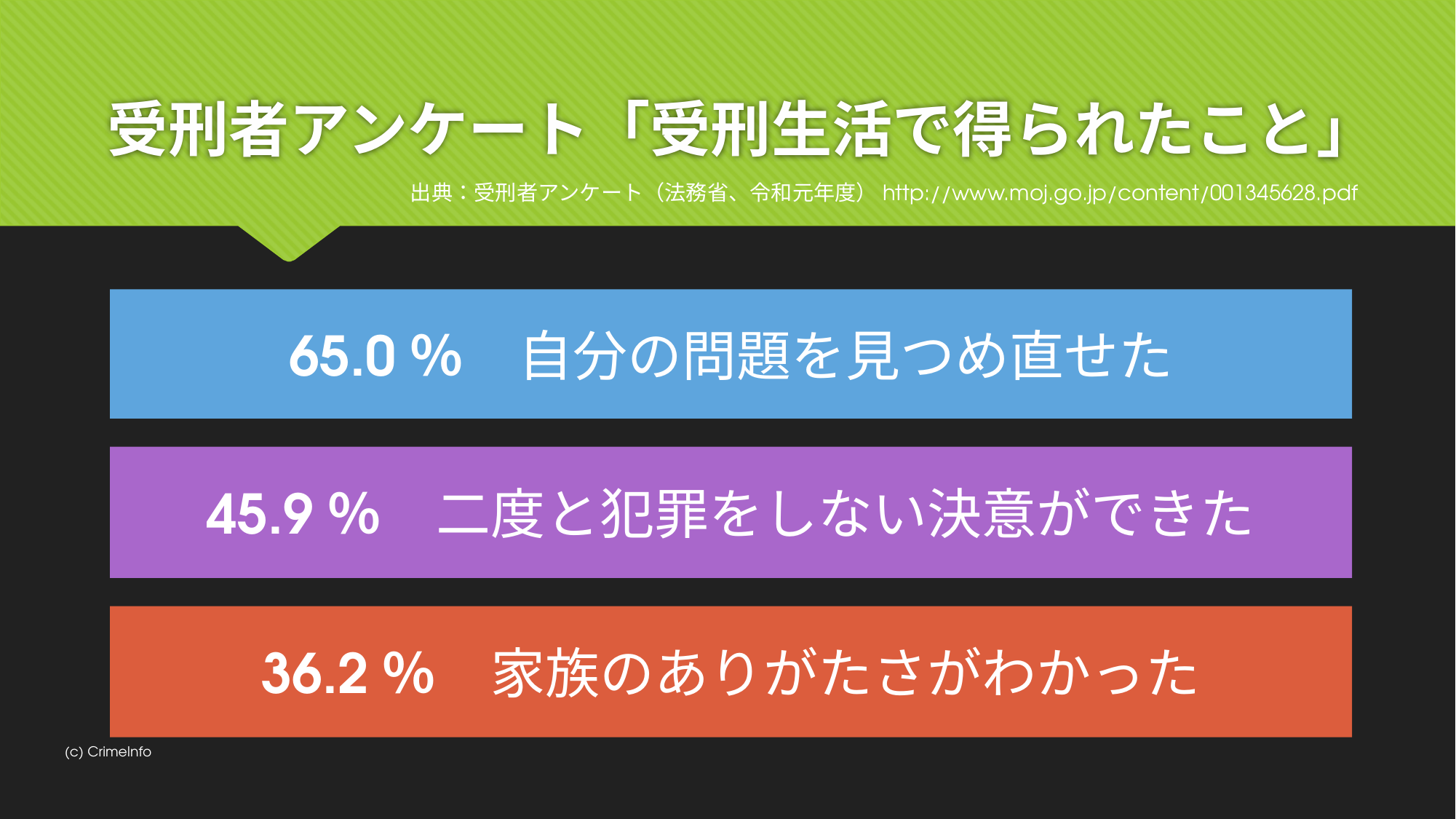

# 受刑者アンケート「受刑生活で得られたこと」
出典：受刑者アンケート（法務省、令和元年度）http://www.moj.go.jp/content/001345628.pdf
65.0％　自分の問題を見つめ直せた
45.9％　二度と犯罪をしない決意ができた
36.2％　家族のありがたさがわかった
(c) CrimeInfo